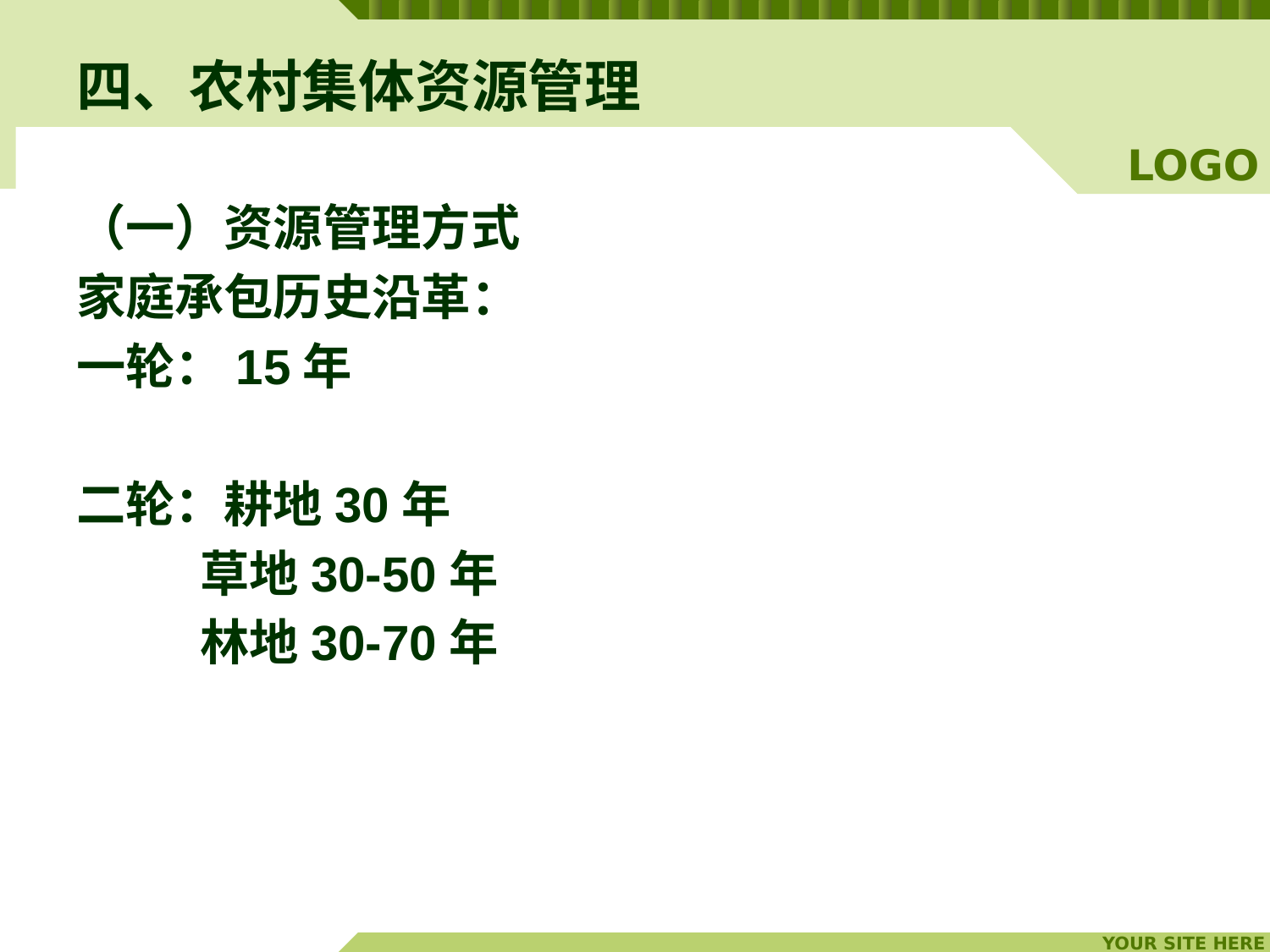

# 四、农村集体资源管理
（一）资源管理方式
家庭承包历史沿革：
一轮：15年

二轮：耕地30年
          草地30-50年
          林地30-70年